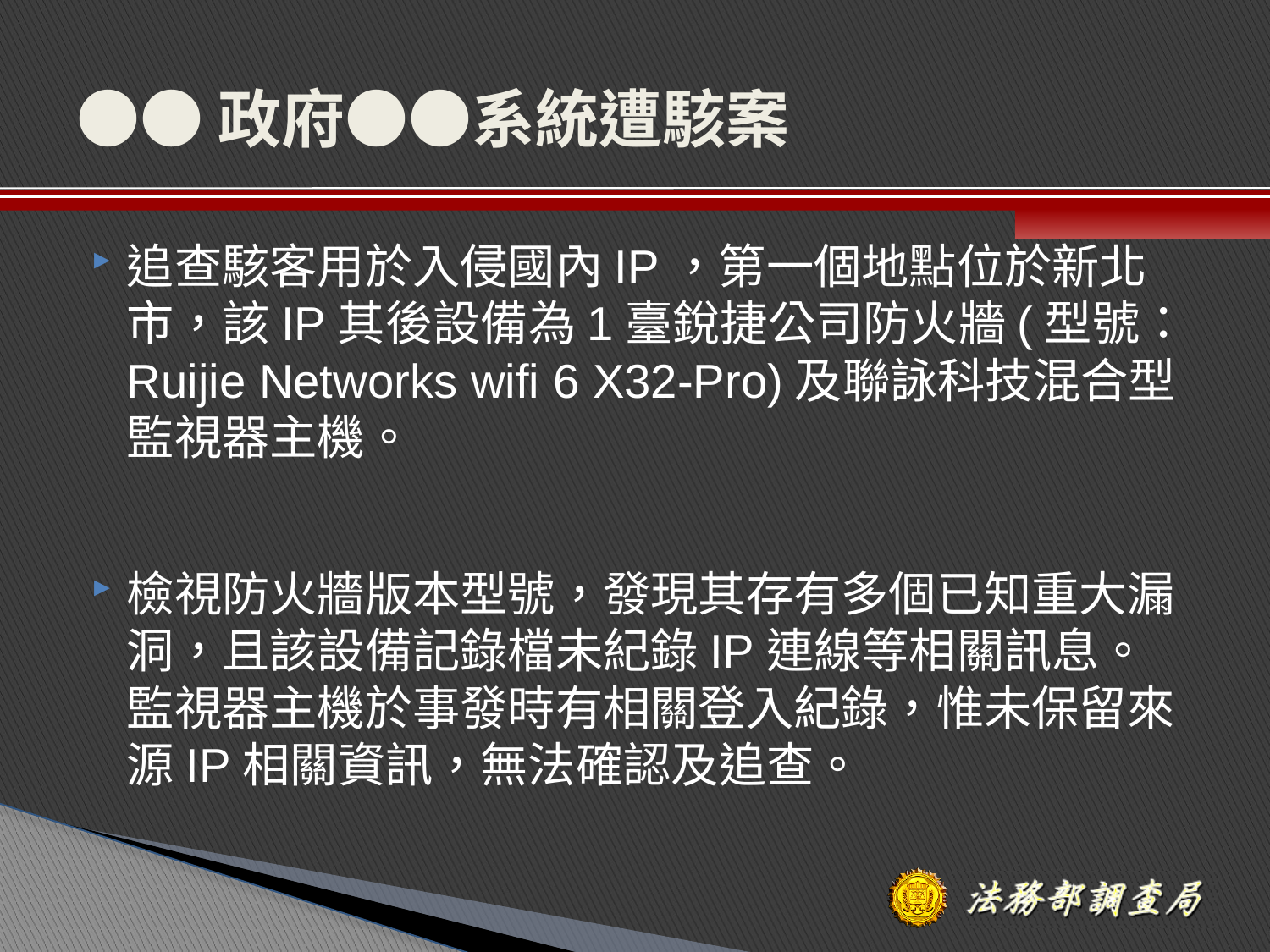

# ●●政府●●系統遭駭案
追查駭客用於入侵國內IP，第一個地點位於新北市，該IP其後設備為1臺銳捷公司防火牆(型號：Ruijie Networks wifi 6 X32-Pro)及聯詠科技混合型監視器主機。

檢視防火牆版本型號，發現其存有多個已知重大漏洞，且該設備記錄檔未紀錄IP連線等相關訊息。監視器主機於事發時有相關登入紀錄，惟未保留來源IP相關資訊，無法確認及追查。